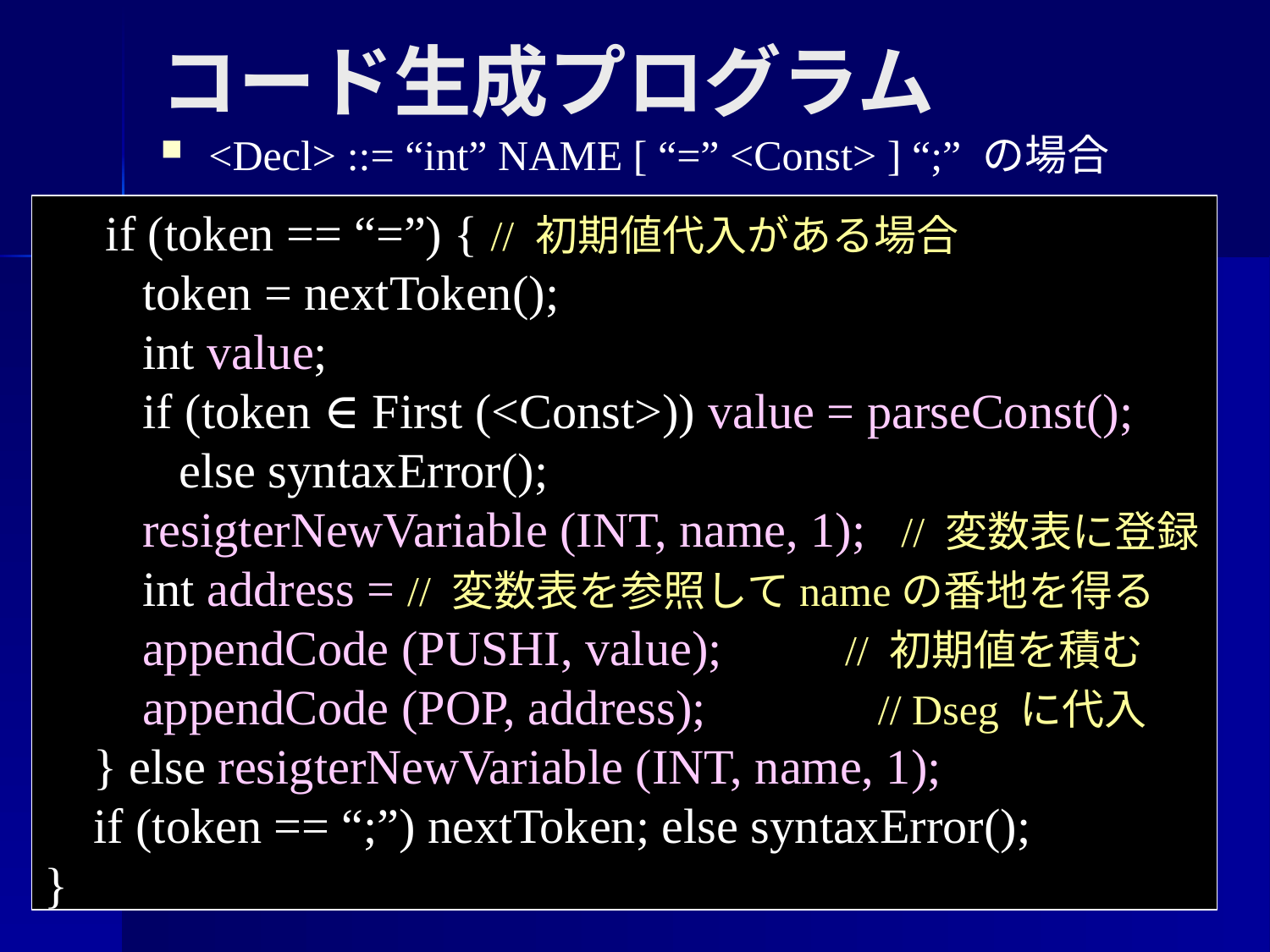

コード生成プログラム
<Decl> ::= “int” NAME [ “=” <Const> ] “;” の場合
     if (token == “=”) { // 初期値代入がある場合
        token = nextToken();
        int value;
        if (token ∈ First (<Const>)) value = parseConst();
           else syntaxError();
        resigterNewVariable (INT, name, 1);   // 変数表に登録
        int address = // 変数表を参照してnameの番地を得る
        appendCode (PUSHI, value);          // 初期値を積む
        appendCode (POP, address);              // Dseg に代入
    } else resigterNewVariable (INT, name, 1);
    if (token == “;”) nextToken; else syntaxError();
}